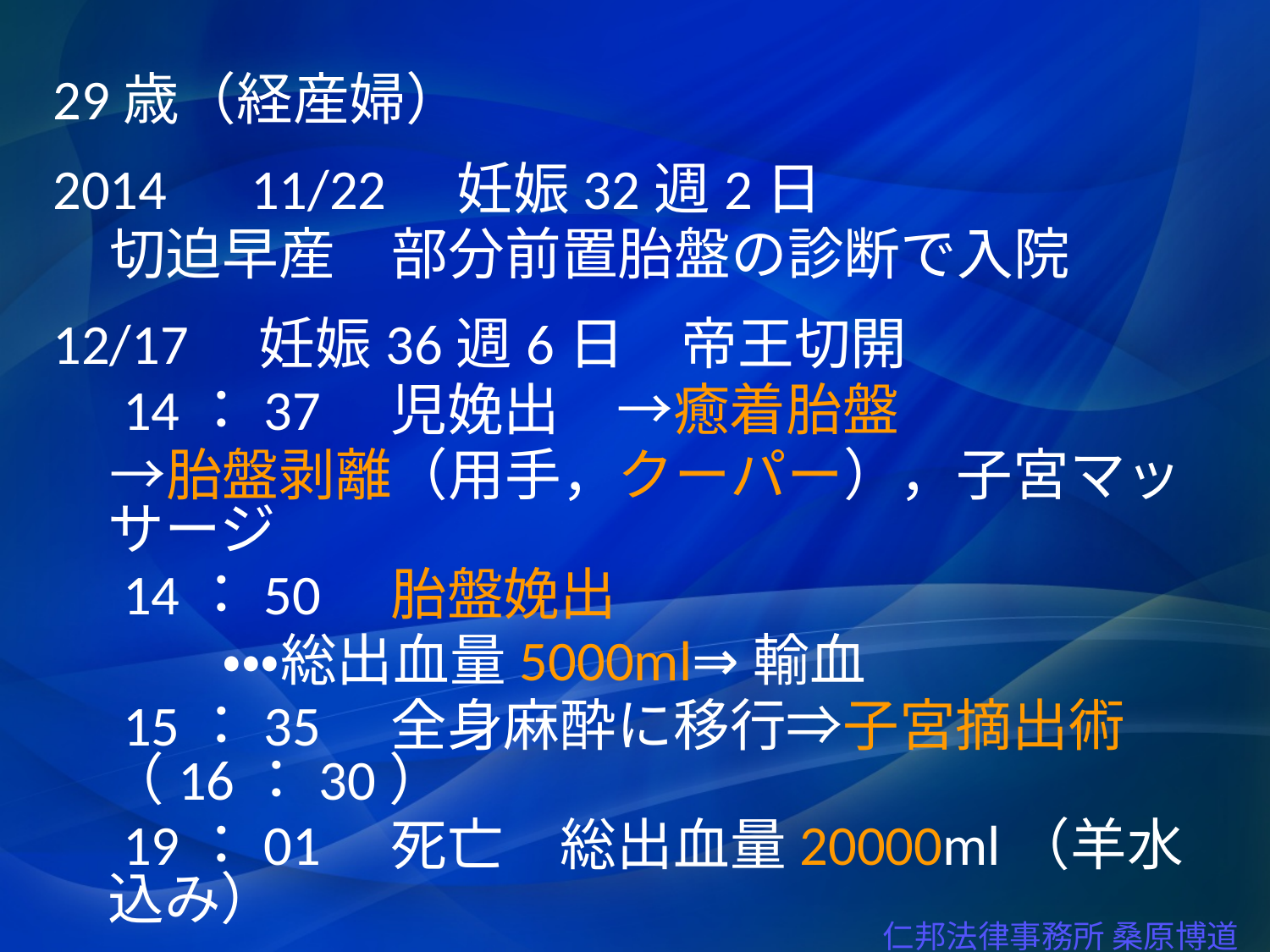

29歳（経産婦）

2014　11/22　妊娠32週2日
　切迫早産　部分前置胎盤の診断で入院

12/17　妊娠36週6日　帝王切開
　14：37　児娩出　→癒着胎盤
　→胎盤剥離（用手，クーパー），子宮マッサージ
　14：50　胎盤娩出
　　　・・・総出血量5000ml⇒輸血
　15：35　全身麻酔に移行⇒子宮摘出術（16：30）
　19：01　死亡　総出血量20000ml（羊水込み）
仁邦法律事務所 桑原博道